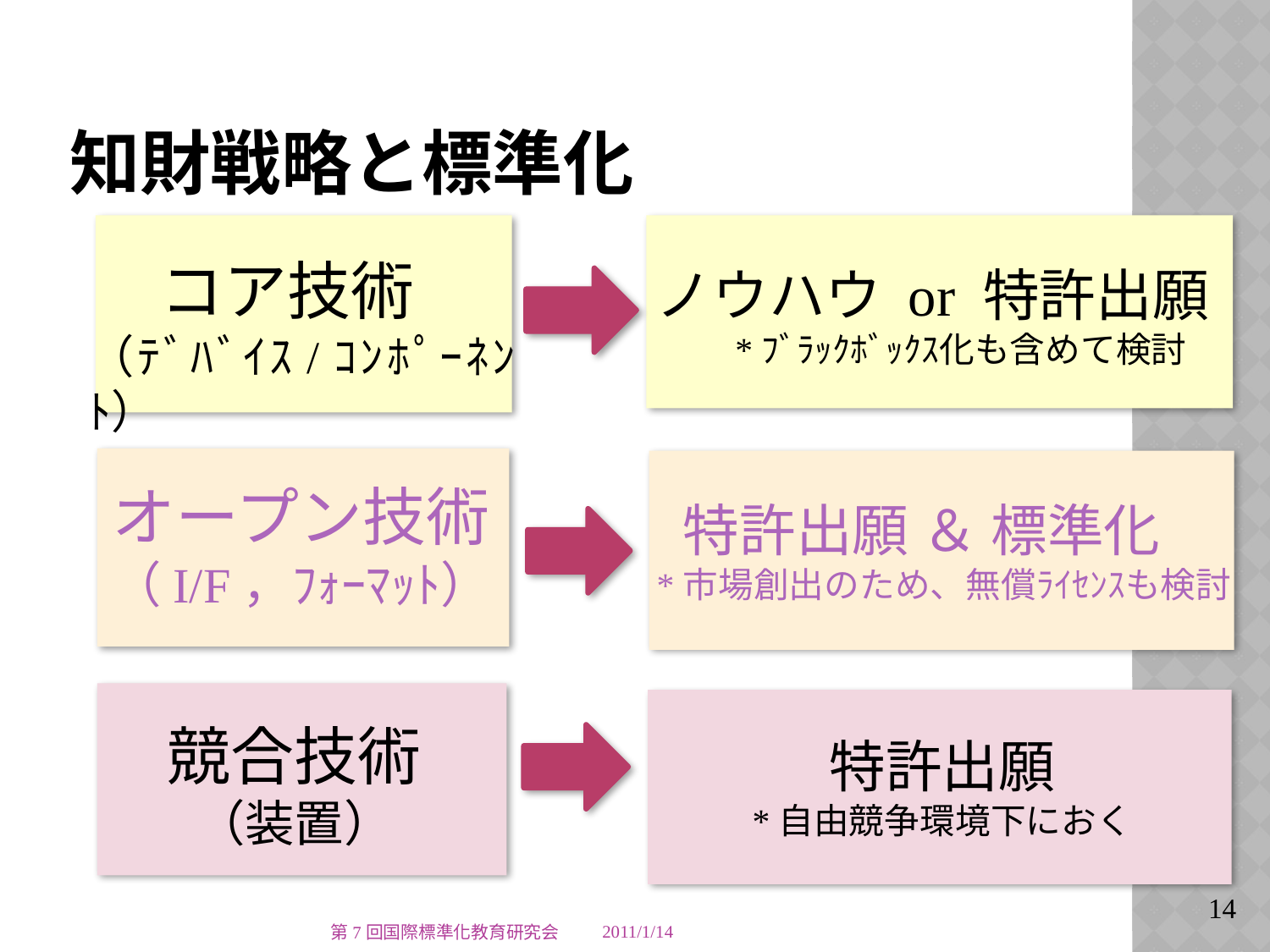

# 知財戦略と標準化

    コア技術
（ﾃﾞﾊﾞｲｽ/ｺﾝﾎﾟｰﾈﾝﾄ）
ノウハウ or 特許出願
　　*ﾌﾞﾗｯｸﾎﾞｯｸｽ化も含めて検討

オープン技術
（I/F，ﾌｫｰﾏｯﾄ）
 特許出願 ＆ 標準化
*市場創出のため、無償ﾗｲｾﾝｽも検討

競合技術
（装置）

特許出願
*自由競争環境下におく
第7回国際標準化教育研究会
2011/1/14